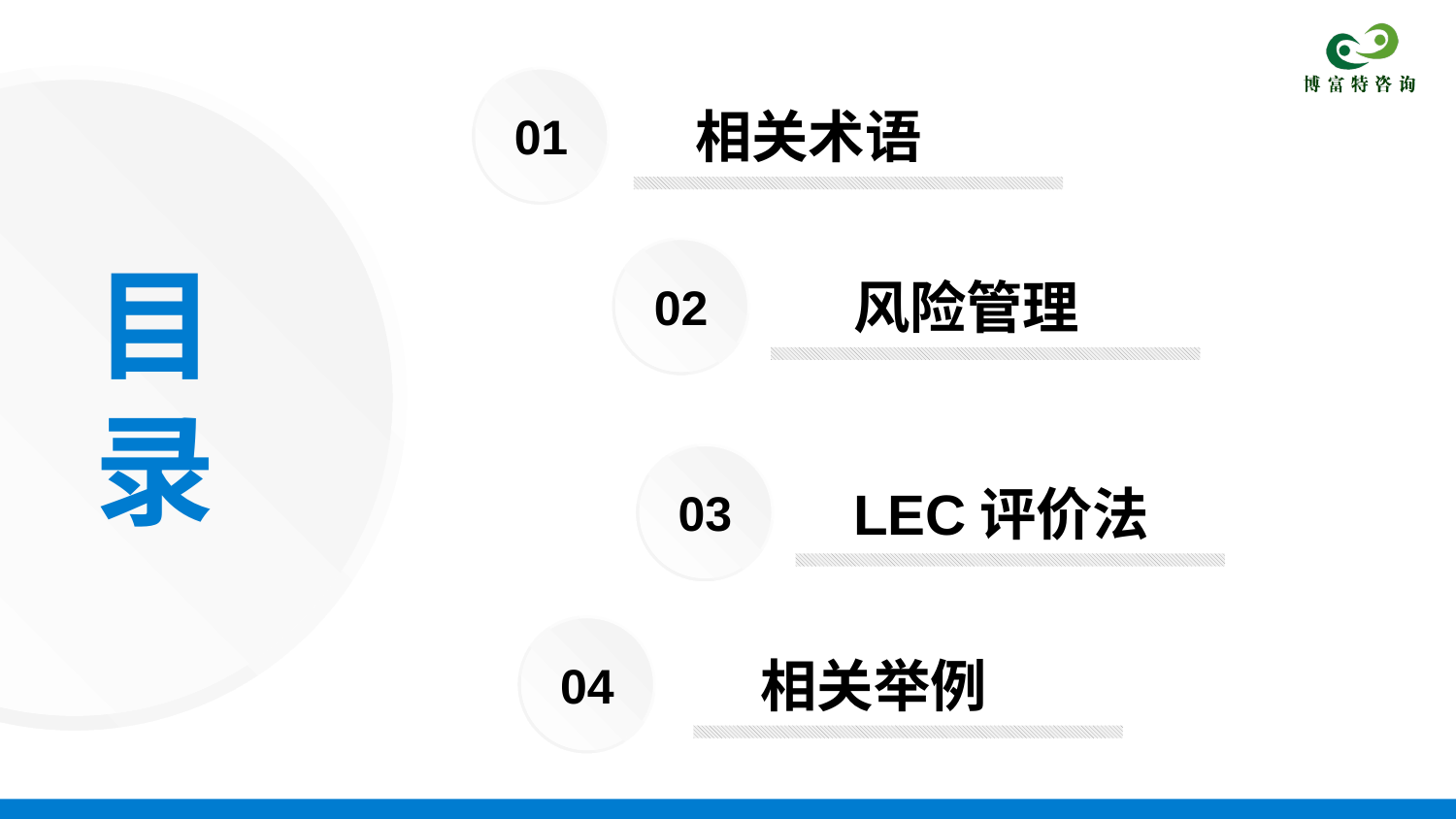

目
录

相关术语
01

风险管理
02

LEC评价法
03

04
相关举例